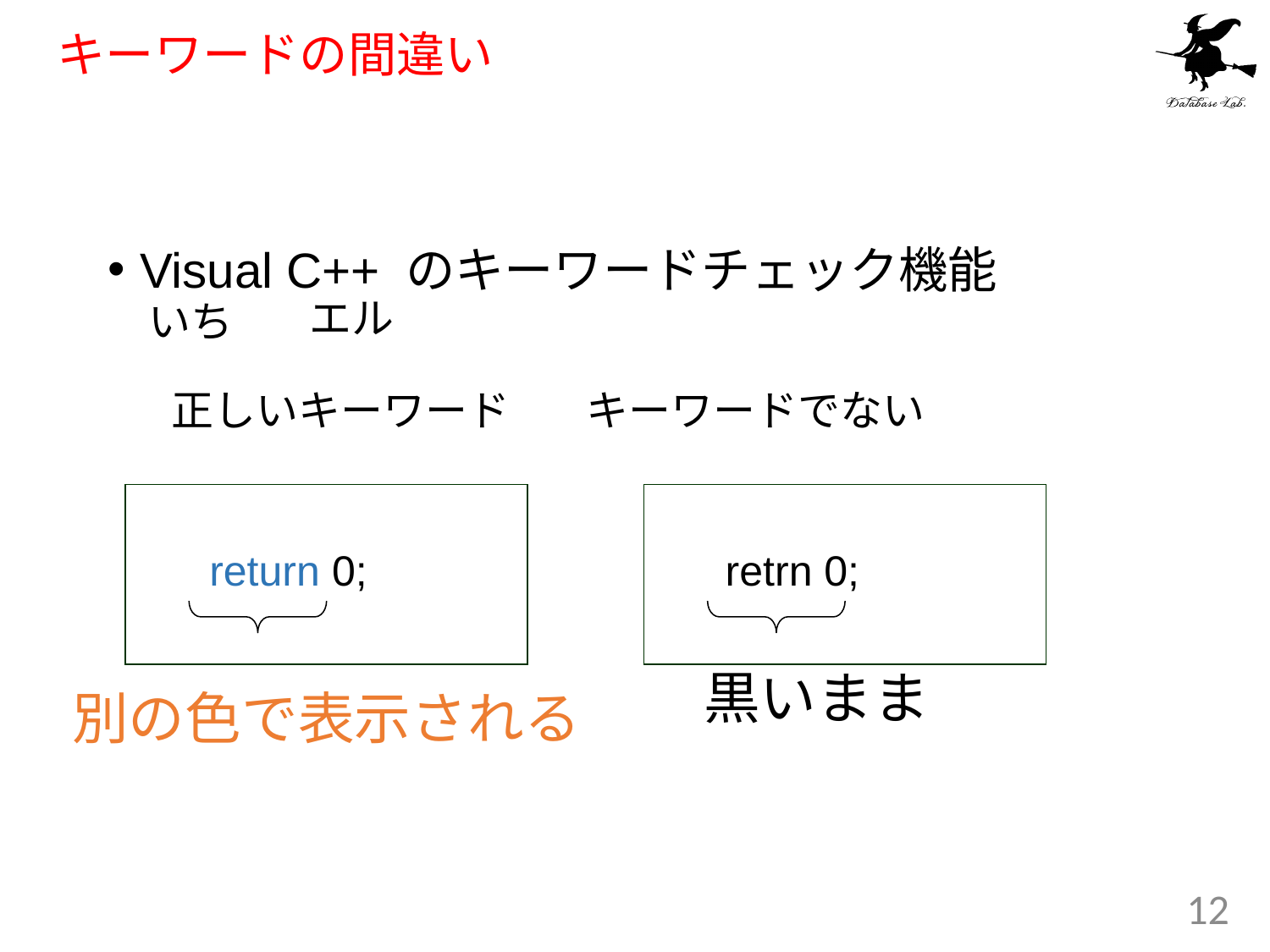

# キーワードの間違い
Visual C++ のキーワードチェック機能

正しいキーワード        キーワードでない
エル
いち

return 0;
retrn 0;

黒いまま
別の色で表示される
12